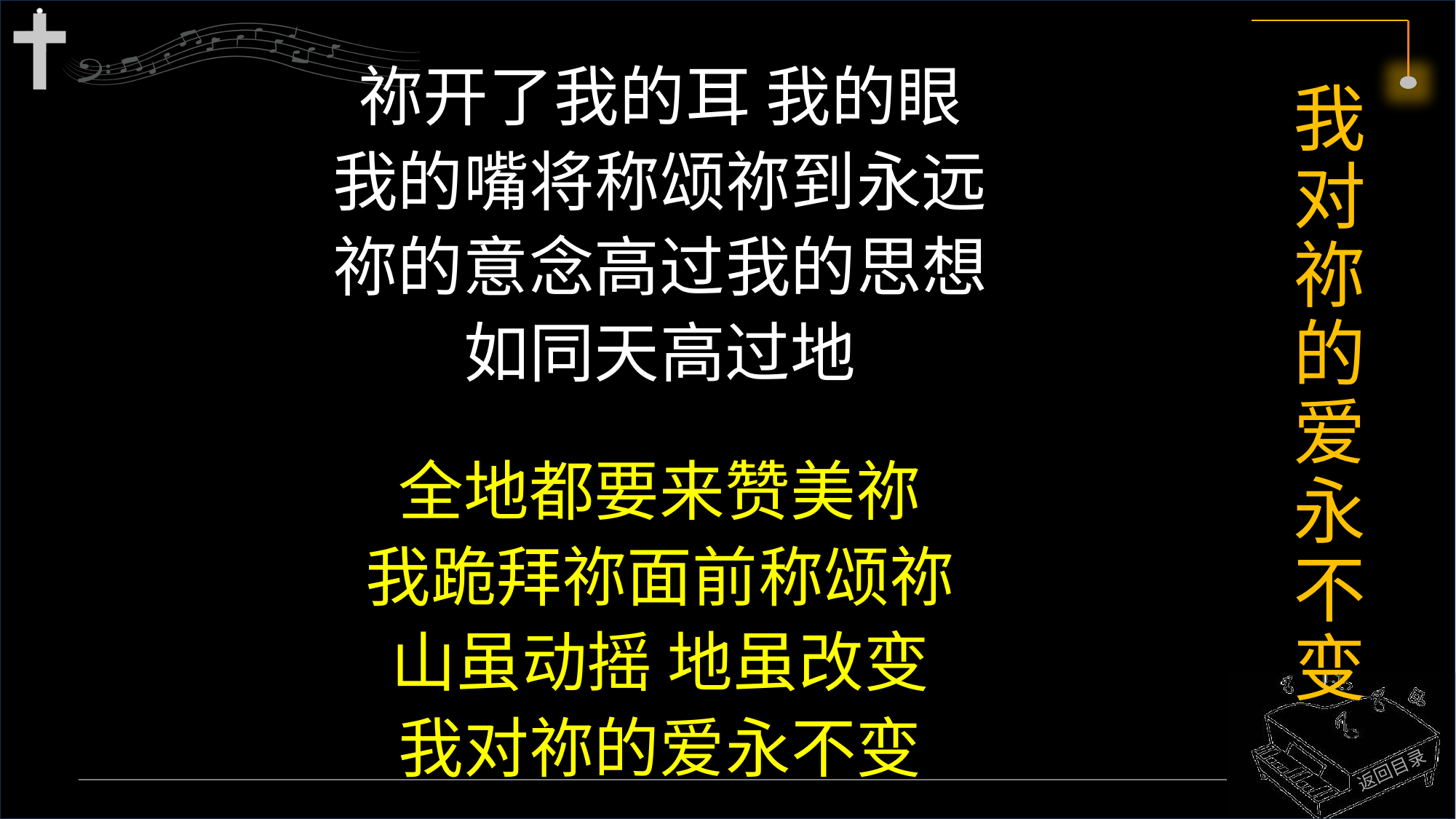

# 我对祢的爱永不变
祢开了我的耳 我的眼
我的嘴将称颂祢到永远
祢的意念高过我的思想
如同天高过地

全地都要来赞美祢
我跪拜祢面前称颂祢
山虽动摇 地虽改变
我对祢的爱永不变